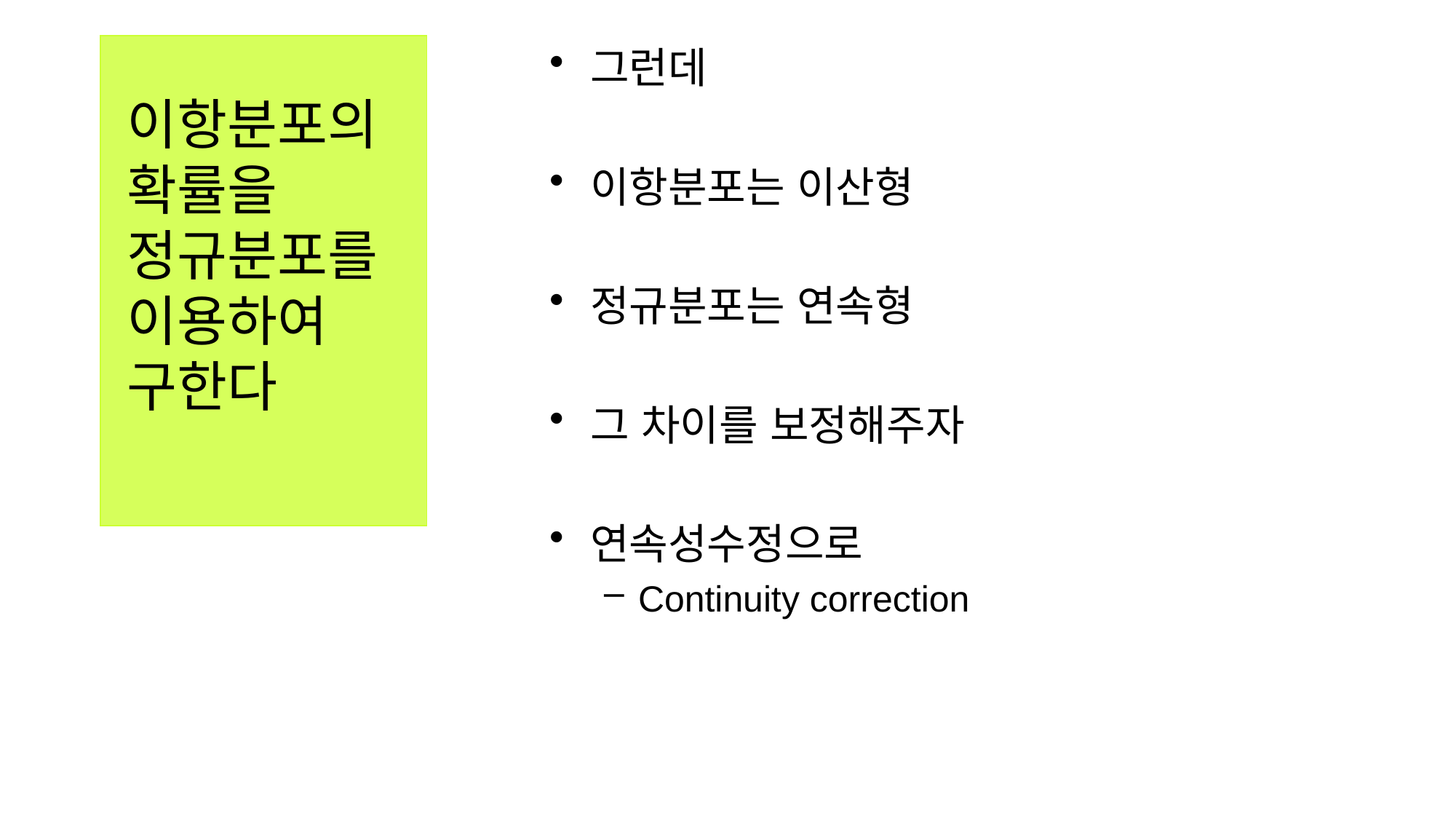

그런데

이항분포는 이산형

정규분포는 연속형

그 차이를 보정해주자

연속성수정으로
Continuity correction
# 이항분포의 확률을 정규분포를 이용하여 구한다